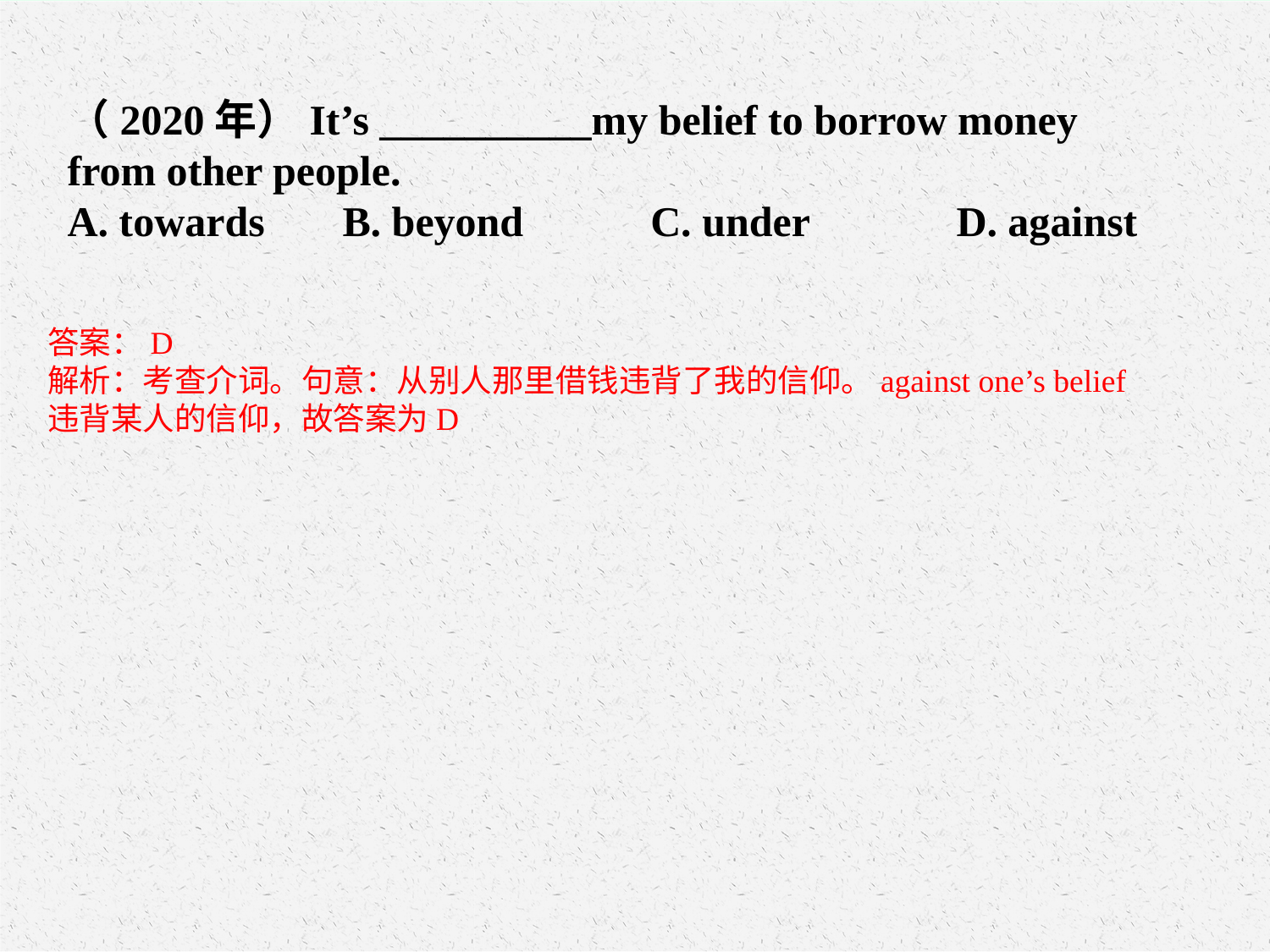

（2020年）It’s __________my belief to borrow money from other people. A. towards	  B. beyond            C. under		D. against
答案：D解析：考查介词。句意：从别人那里借钱违背了我的信仰。against one’s belief 违背某人的信仰，故答案为D